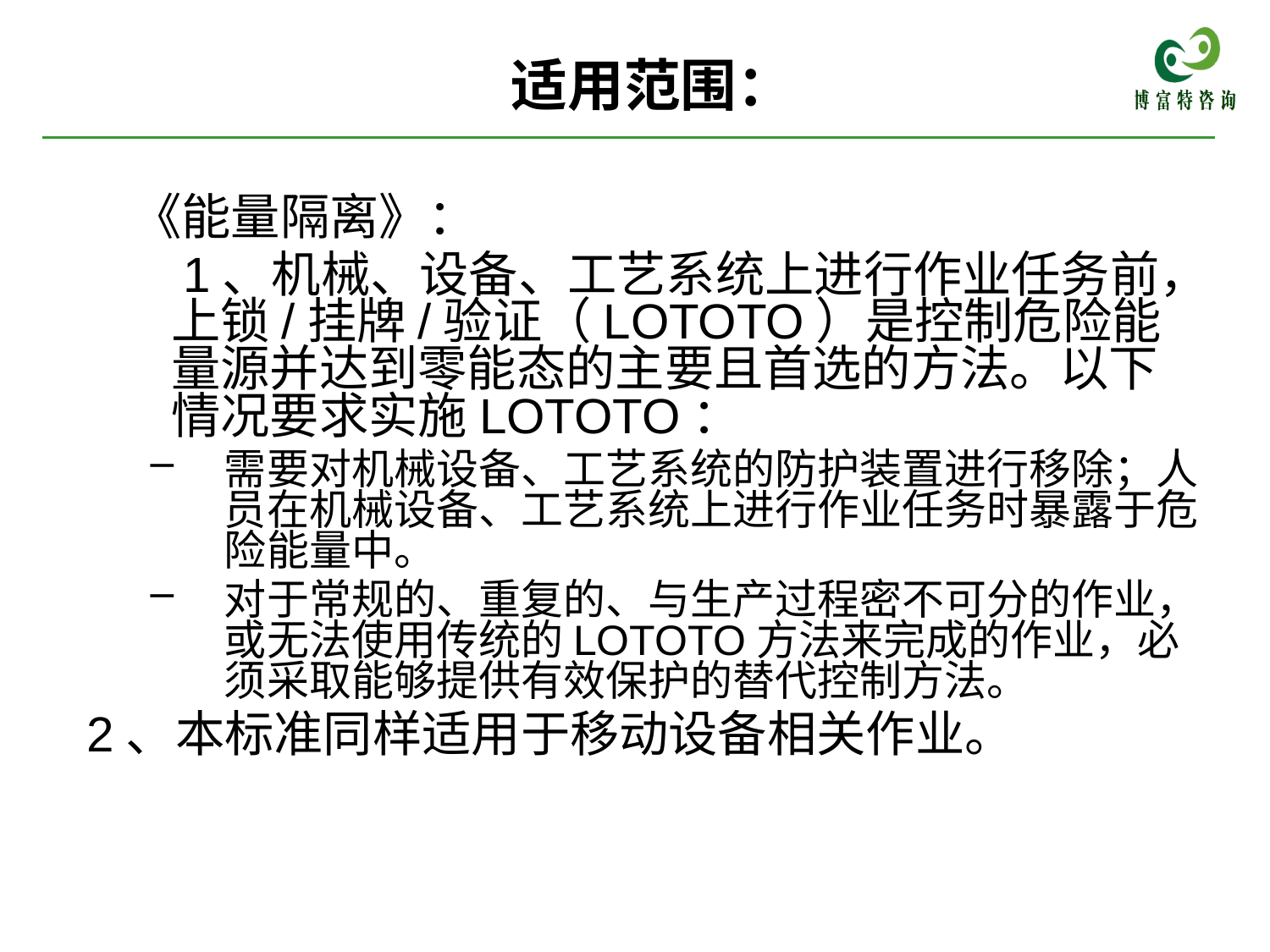

# 适用范围：
   《能量隔离》：
       1、机械、设备、工艺系统上进行作业任务前，上锁/挂牌/验证（LOTOTO）是控制危险能量源并达到零能态的主要且首选的方法。以下情况要求实施LOTOTO：
需要对机械设备、工艺系统的防护装置进行移除；人员在机械设备、工艺系统上进行作业任务时暴露于危险能量中。
对于常规的、重复的、与生产过程密不可分的作业，或无法使用传统的LOTOTO方法来完成的作业，必须采取能够提供有效保护的替代控制方法。
2、本标准同样适用于移动设备相关作业。